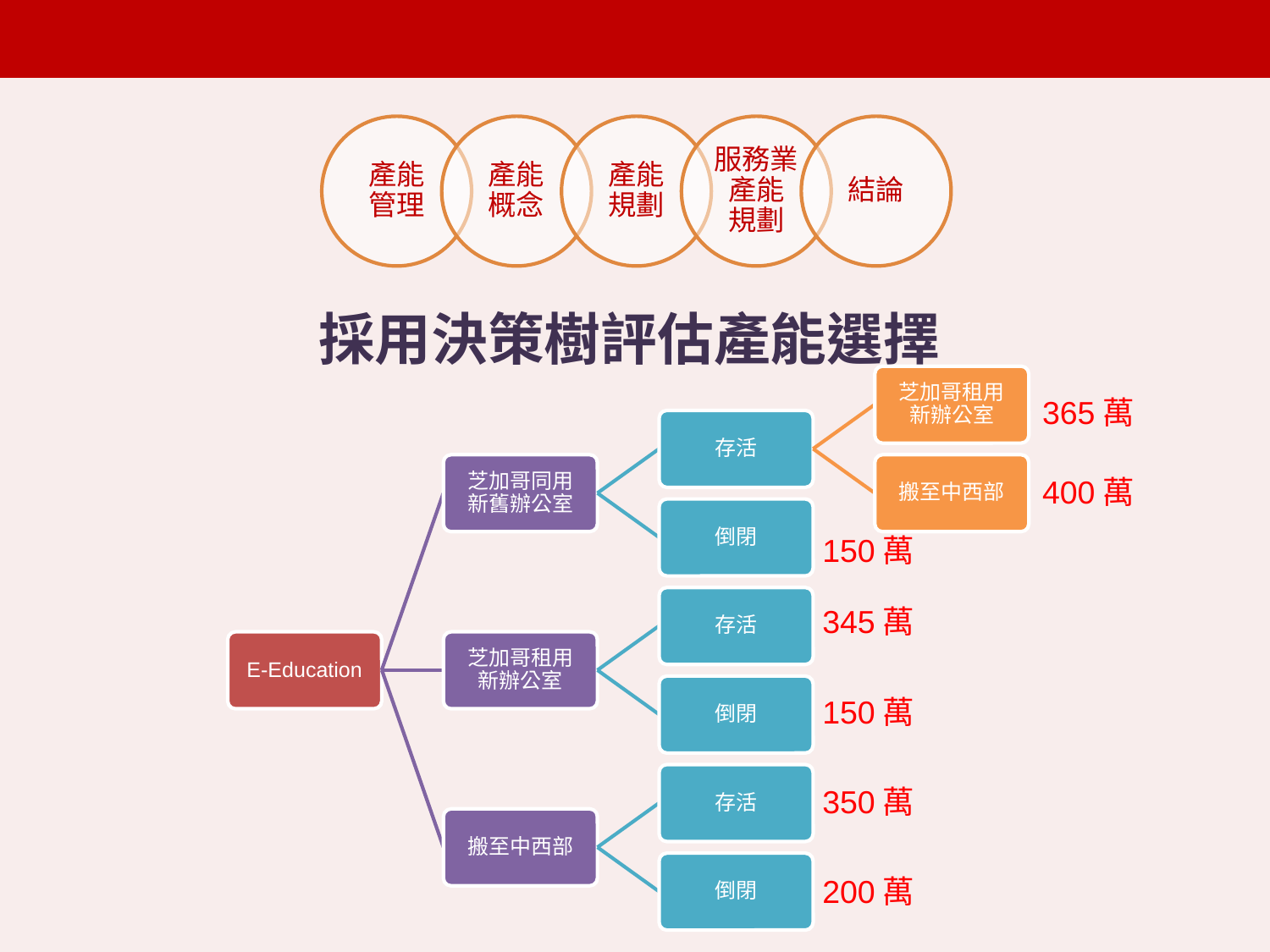

產能
管理
產能
概念
產能
規劃
服務業產能
規劃
結論
                  採用決策樹評估產能選擇

E-Education

芝加哥同用
新舊辦公室

存活

芝加哥租用
新辦公室

搬至中西部

倒閉

芝加哥租用
新辦公室

存活

倒閉

搬至中西部

存活

倒閉
365萬
400萬
150萬
345萬
150萬
350萬
200萬